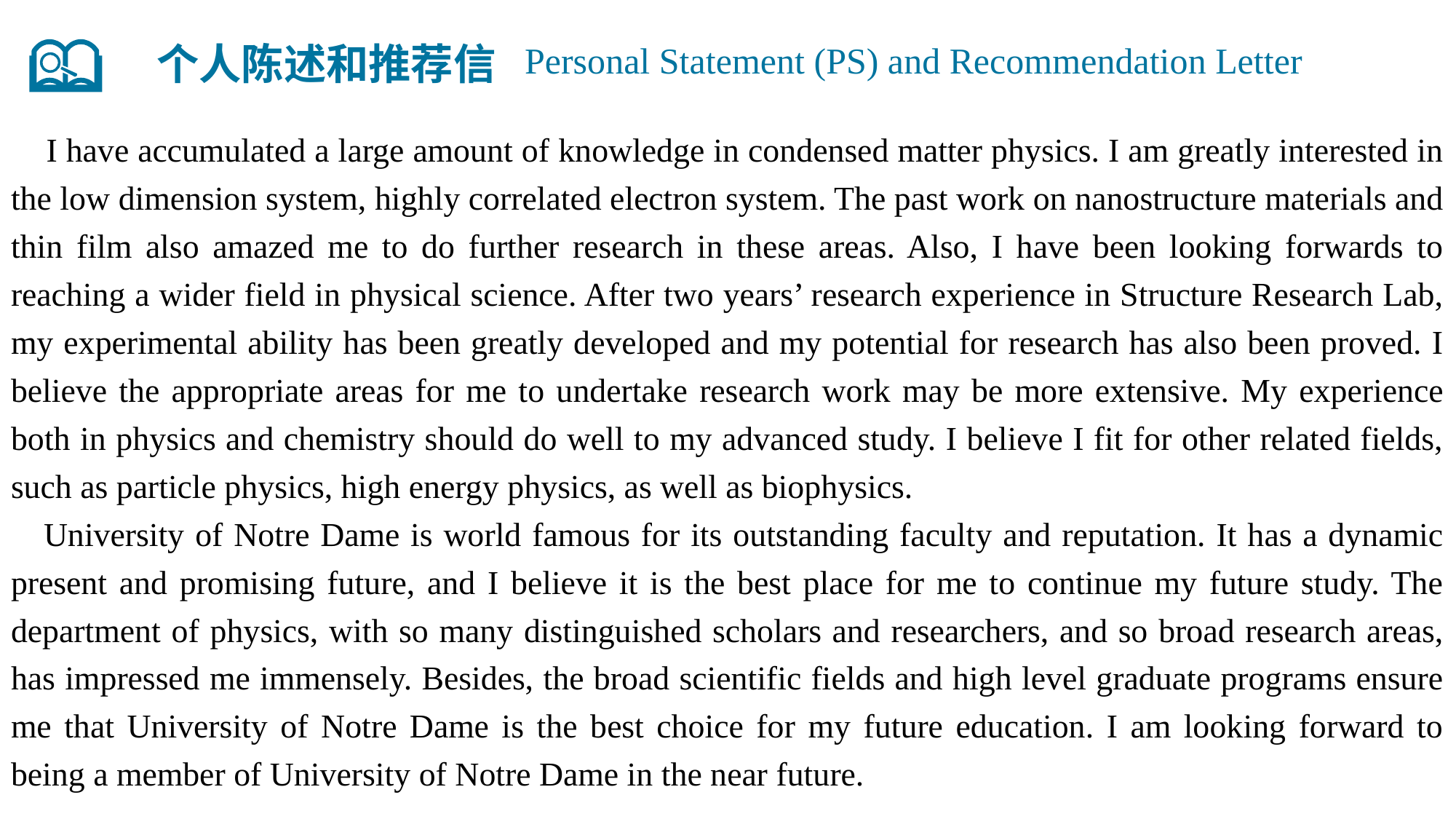

个人陈述和推荐信
Personal Statement (PS) and Recommendation Letter
    I have accumulated a large amount of knowledge in condensed matter physics. I am greatly interested in the low dimension system, highly correlated electron system. The past work on nanostructure materials and thin film also amazed me to do further research in these areas. Also, I have been looking forwards to reaching a wider field in physical science. After two years’ research experience in Structure Research Lab, my experimental ability has been greatly developed and my potential for research has also been proved. I believe the appropriate areas for me to undertake research work may be more extensive. My experience both in physics and chemistry should do well to my advanced study. I believe I fit for other related fields, such as particle physics, high energy physics, as well as biophysics.
   University of Notre Dame is world famous for its outstanding faculty and reputation. It has a dynamic present and promising future, and I believe it is the best place for me to continue my future study. The department of physics, with so many distinguished scholars and researchers, and so broad research areas, has impressed me immensely. Besides, the broad scientific fields and high level graduate programs ensure me that University of Notre Dame is the best choice for my future education. I am looking forward to being a member of University of Notre Dame in the near future.